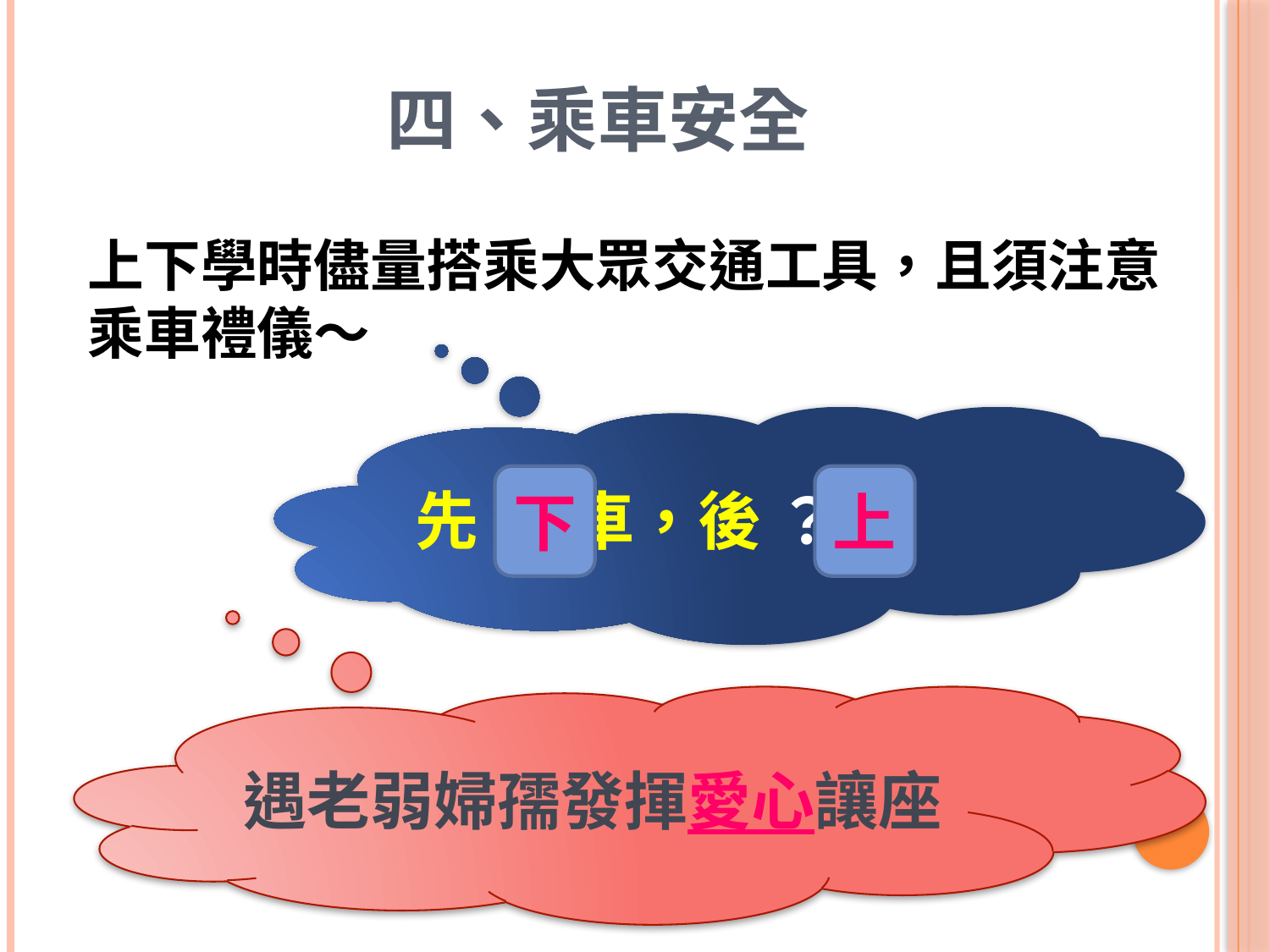

# 四、乘車安全

上下學時儘量搭乘大眾交通工具，且須注意乘車禮儀～
先 ？ 車，後 ？ 車
下
上
遇老弱婦孺發揮愛心讓座